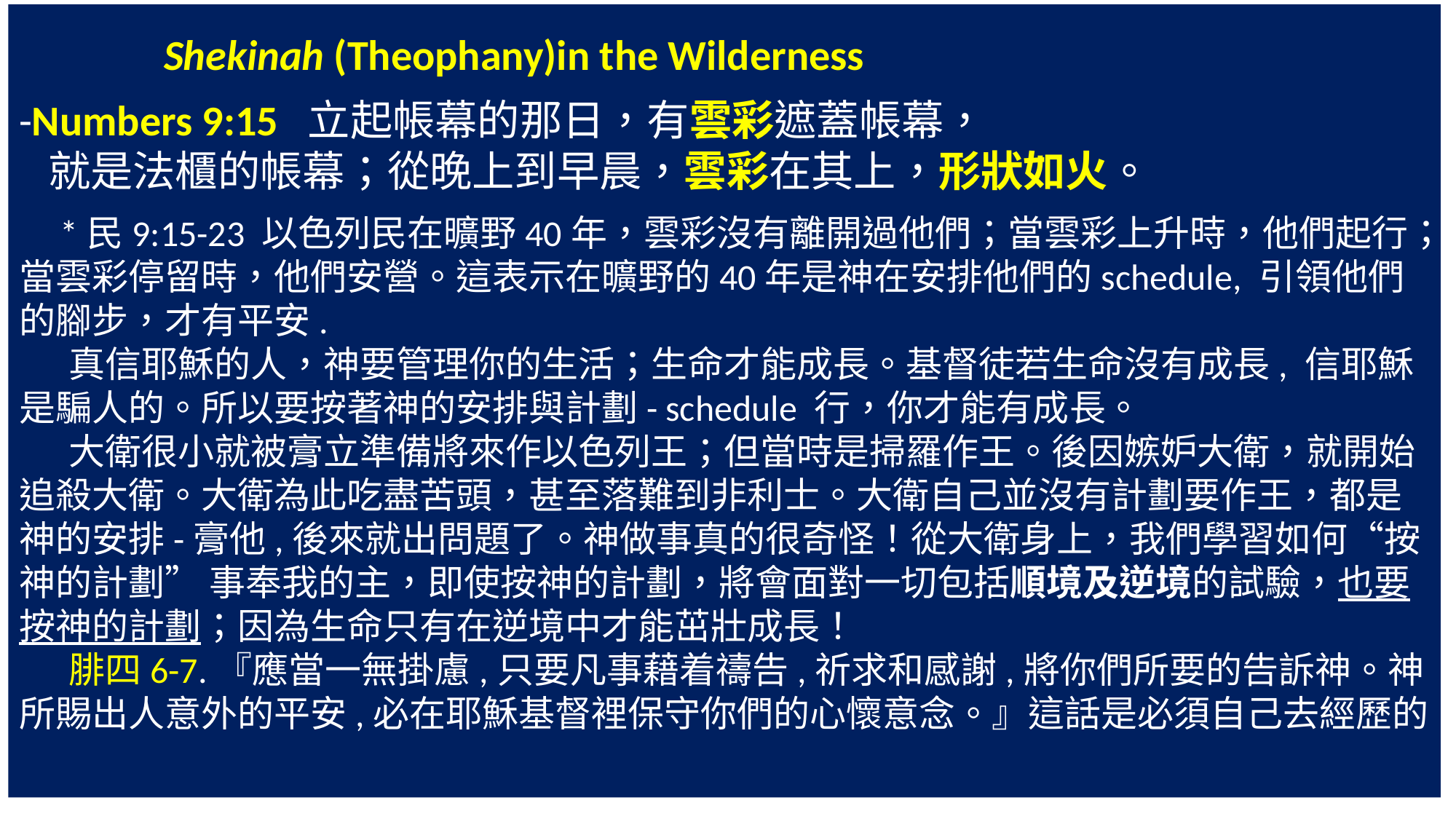

Shekinah (Theophany)in the Wilderness

-Numbers 9:15  立起帳幕的那日，有雲彩遮蓋帳幕，
  就是法櫃的帳幕；從晚上到早晨，雲彩在其上，形狀如火。

     *民9:15-23 以色列民在曠野40年，雲彩沒有離開過他們；當雲彩上升時，他們起行；當雲彩停留時，他們安營。這表示在曠野的40年是神在安排他們的schedule, 引領他們的腳步，才有平安.
     真信耶穌的人，神要管理你的生活；生命才能成長。基督徒若生命沒有成長, 信耶穌是騙人的。所以要按著神的安排與計劃- schedule 行，你才能有成長。
     大衛很小就被膏立準備將來作以色列王；但當時是掃羅作王。後因嫉妒大衛，就開始追殺大衛。大衛為此吃盡苦頭，甚至落難到非利士。大衛自己並沒有計劃要作王，都是神的安排-膏他,後來就出問題了。神做事真的很奇怪！從大衛身上，我們學習如何“按神的計劃” 事奉我的主，即使按神的計劃，將會面對一切包括順境及逆境的試驗，也要按神的計劃；因為生命只有在逆境中才能茁壯成長！
     腓四6-7.『應當一無掛慮,只要凡事藉着禱告,祈求和感謝,將你們所要的告訴神。神所賜出人意外的平安,必在耶穌基督裡保守你們的心懷意念。』這話是必須自己去經歷的！